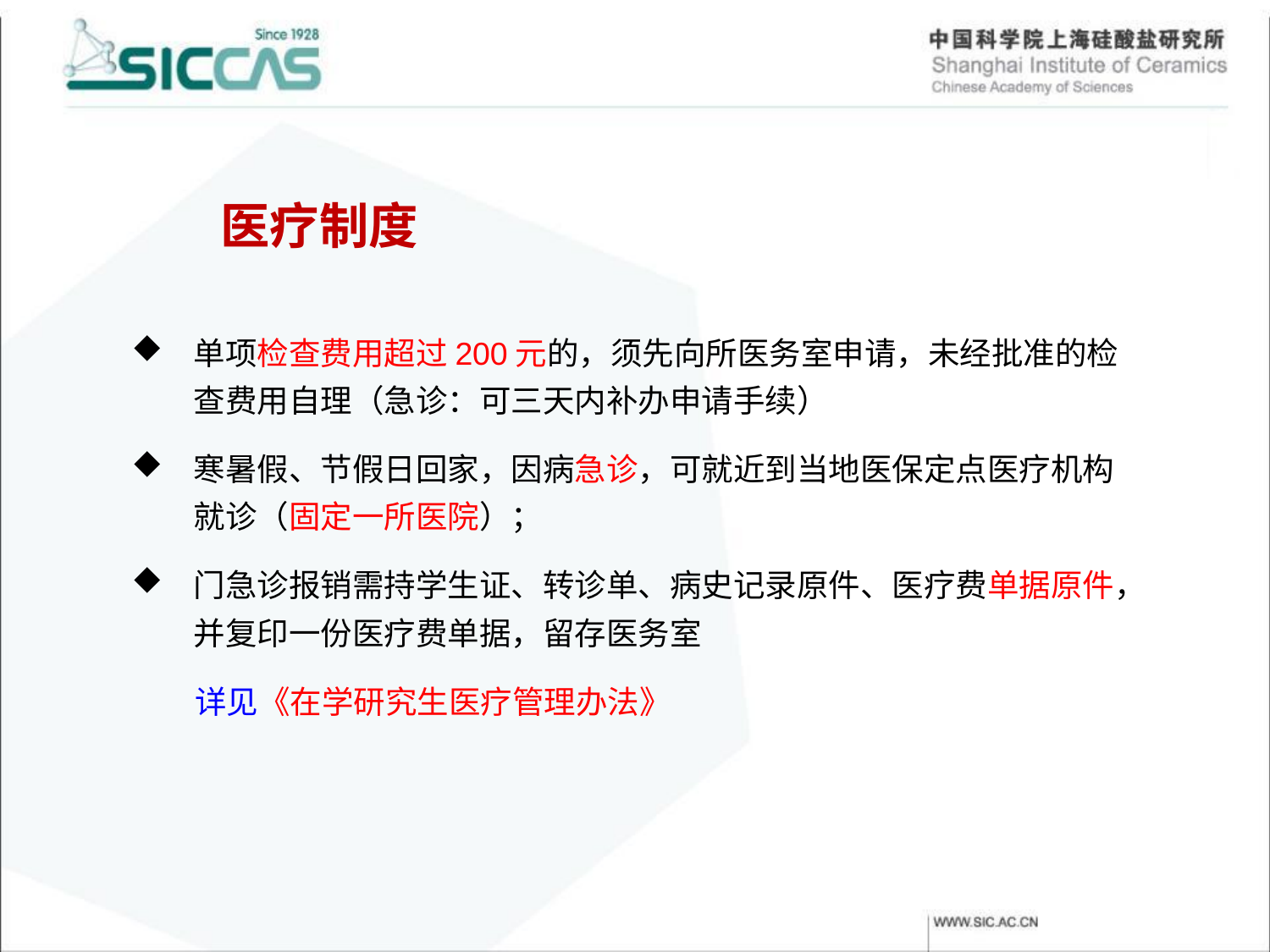

医疗制度
单项检查费用超过200元的，须先向所医务室申请，未经批准的检查费用自理（急诊：可三天内补办申请手续）
寒暑假、节假日回家，因病急诊，可就近到当地医保定点医疗机构就诊（固定一所医院）；
门急诊报销需持学生证、转诊单、病史记录原件、医疗费单据原件，并复印一份医疗费单据，留存医务室
详见《在学研究生医疗管理办法》